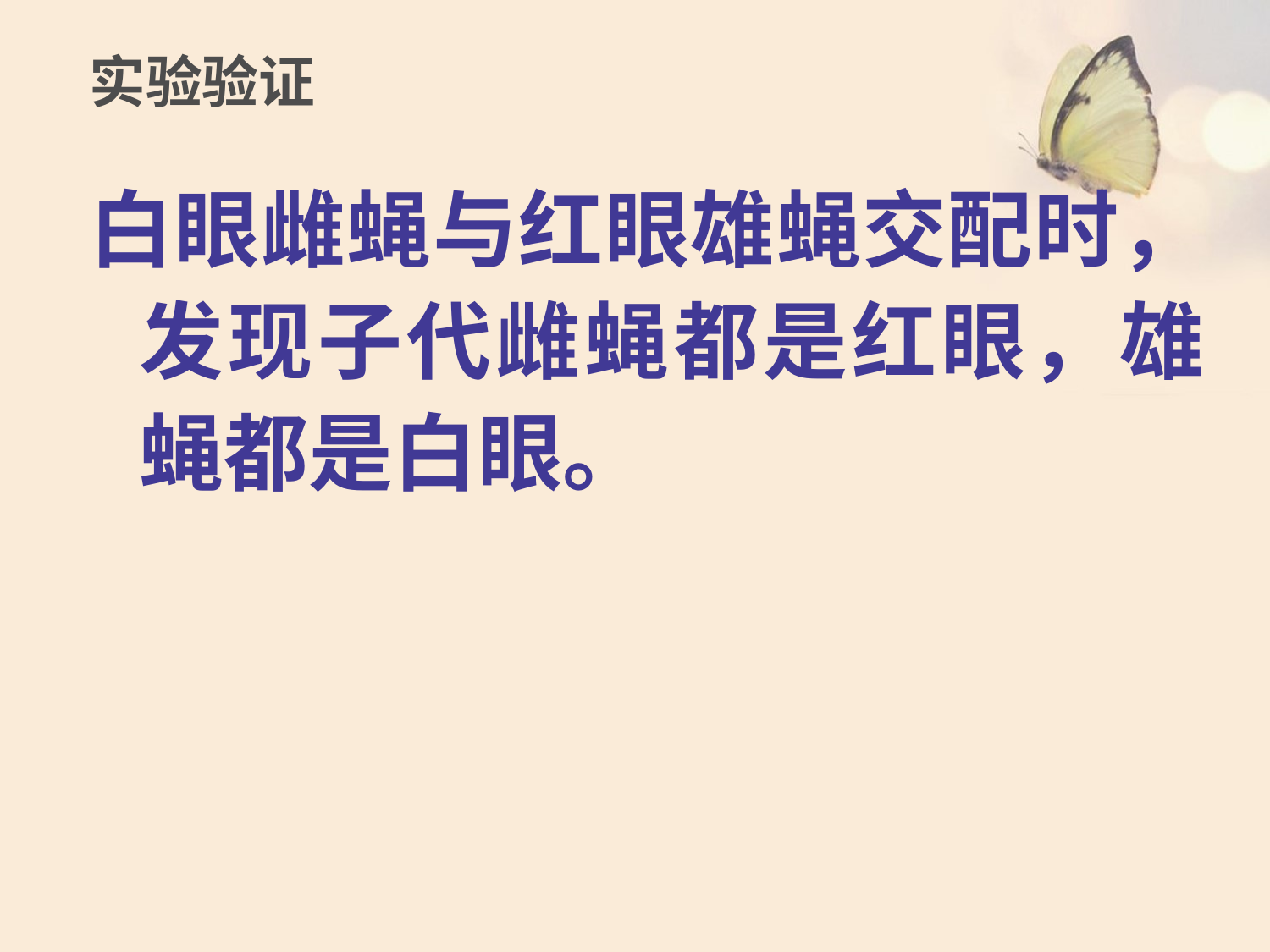

# 实验验证
白眼雌蝇与红眼雄蝇交配时，发现子代雌蝇都是红眼，雄蝇都是白眼。